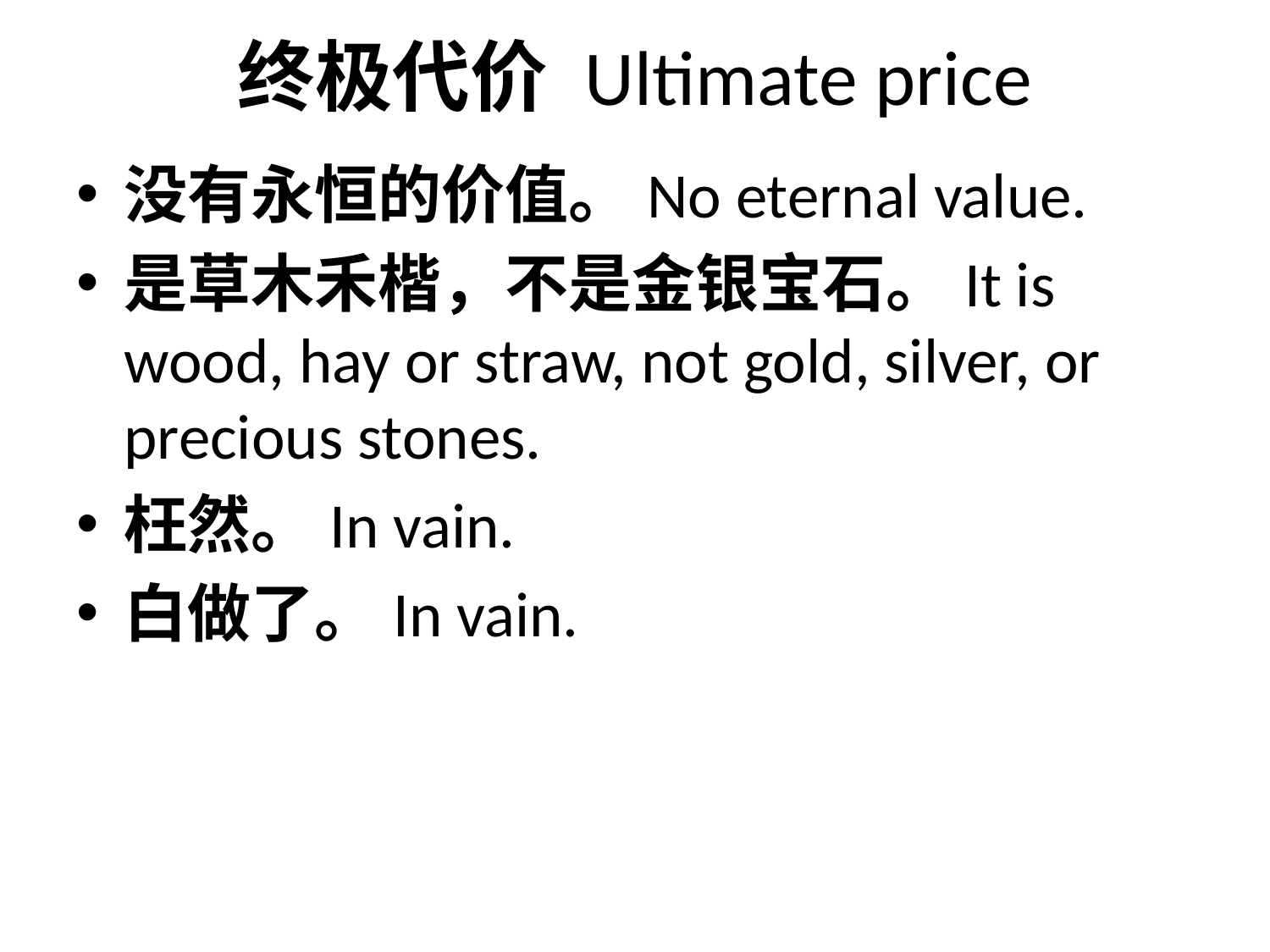

# 终极代价 Ultimate price
没有永恒的价值。No eternal value.
是草木禾楷，不是金银宝石。It is wood, hay or straw, not gold, silver, or precious stones.
枉然。In vain.
白做了。In vain.